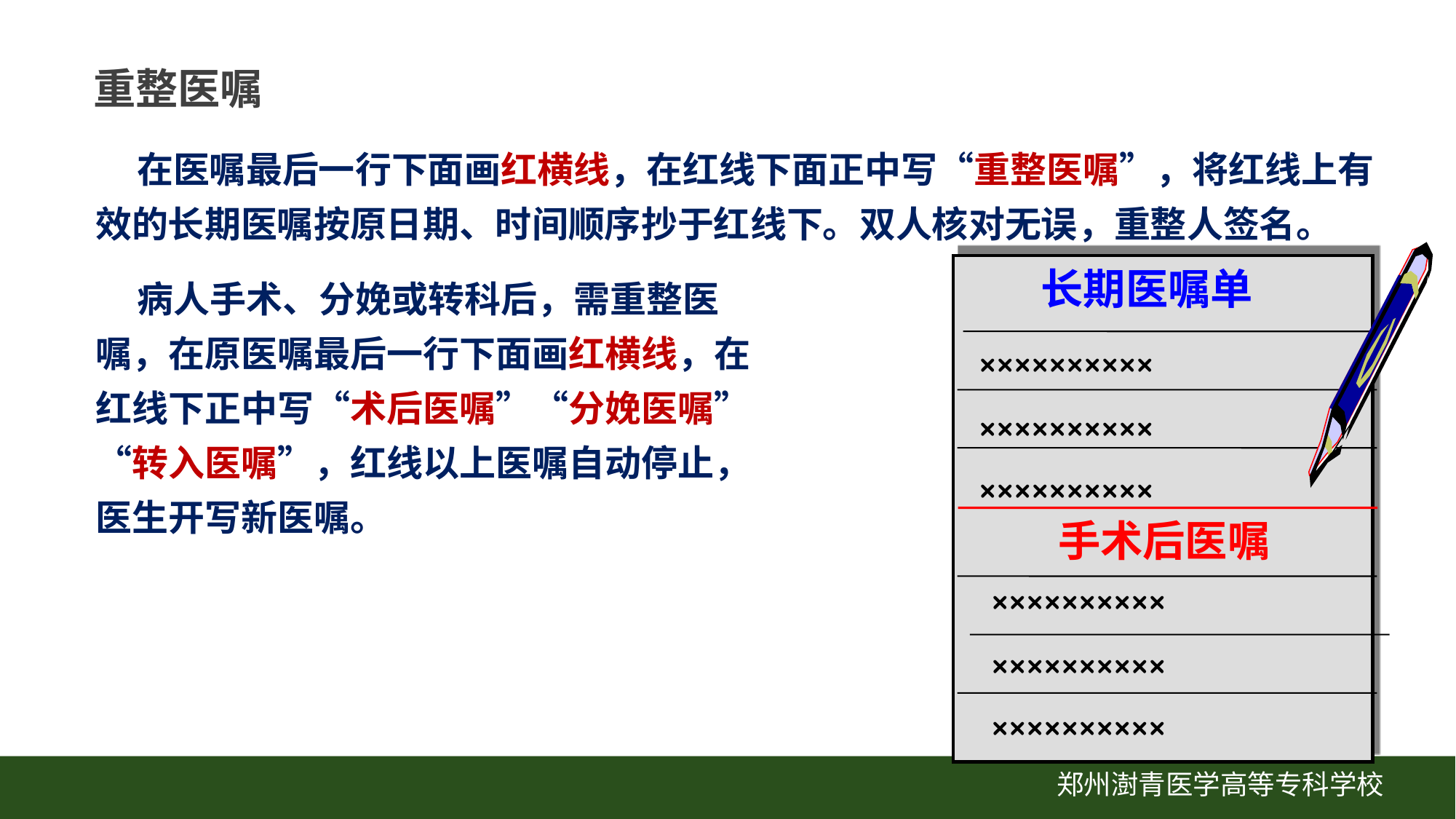

重整医嘱
    在医嘱最后一行下面画红横线，在红线下面正中写“重整医嘱”，将红线上有效的长期医嘱按原日期、时间顺序抄于红线下。双人核对无误，重整人签名。

      长期医嘱单

××××××××××

××××××××××

××××××××××

手术后医嘱

    病人手术、分娩或转科后，需重整医嘱，在原医嘱最后一行下面画红横线，在红线下正中写“术后医嘱”“分娩医嘱”“转入医嘱”，红线以上医嘱自动停止，医生开写新医嘱。
××××××××××

××××××××××

××××××××××
郑州澍青医学高等专科学校